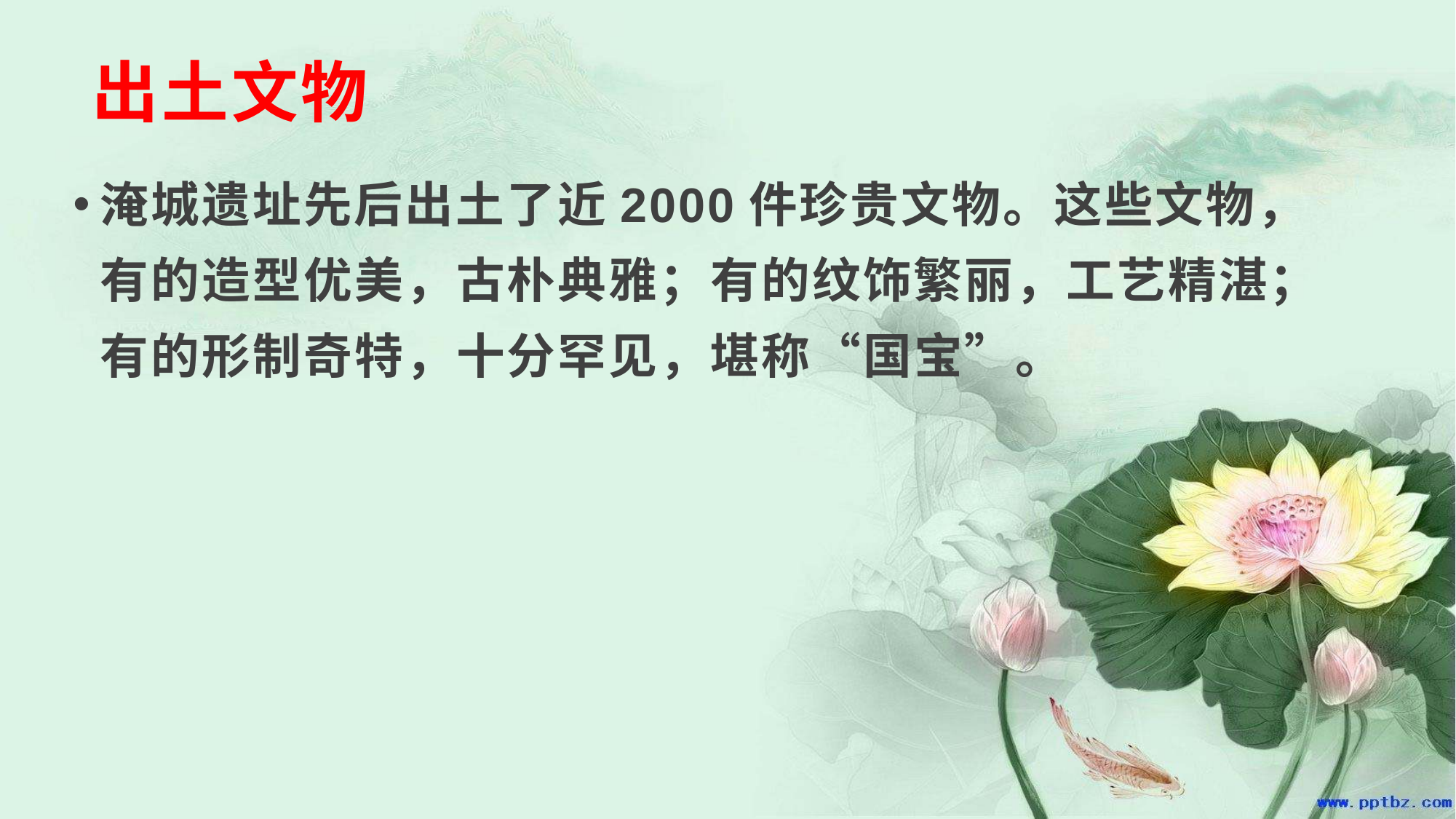

# 出土文物
淹城遗址先后出土了近2000件珍贵文物。这些文物，有的造型优美，古朴典雅；有的纹饰繁丽，工艺精湛；有的形制奇特，十分罕见，堪称“国宝”。